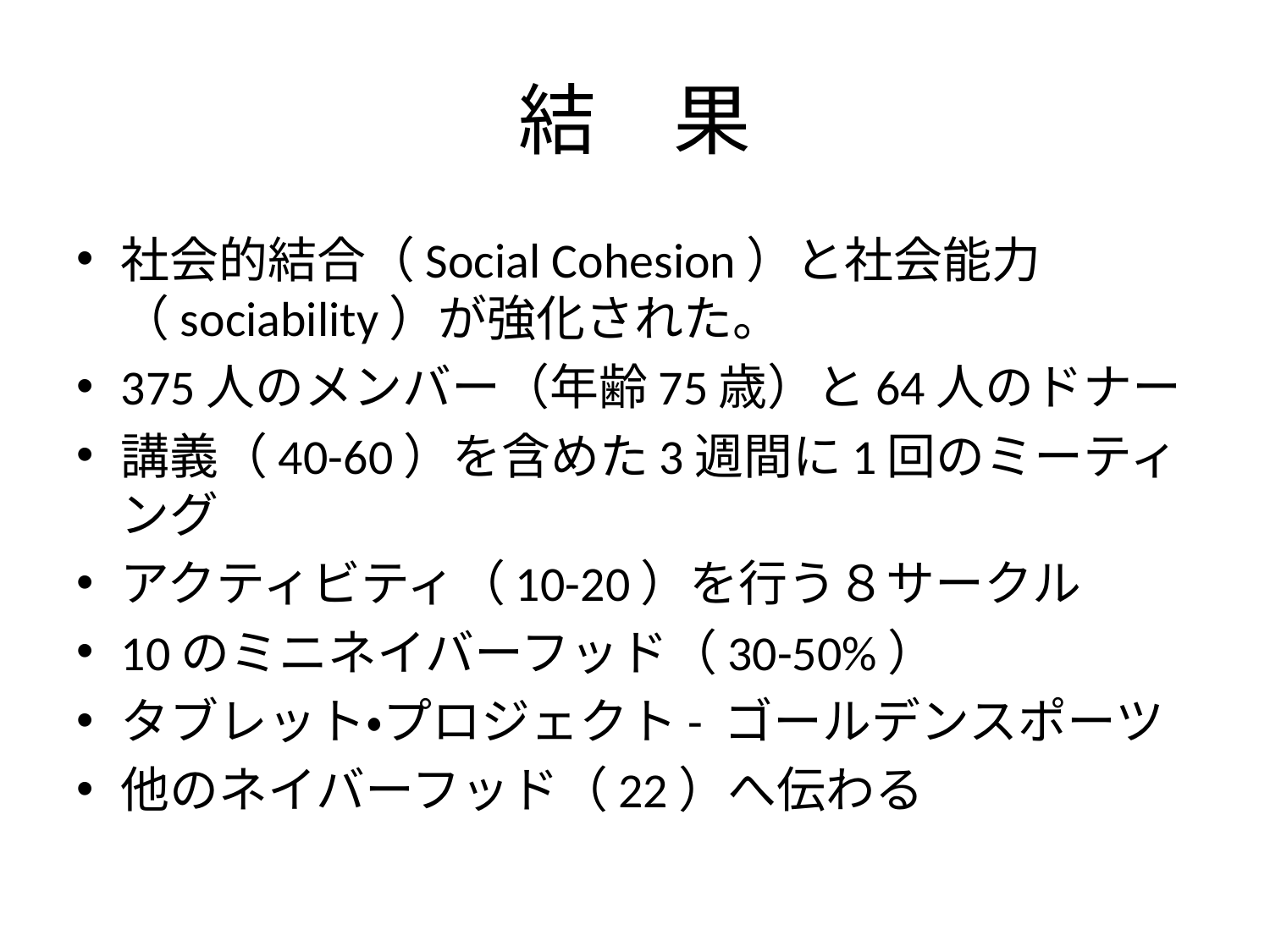

# 結　果
社会的結合（Social Cohesion）と社会能力（sociability）が強化された。
375人のメンバー（年齢75歳）と64人のドナー
講義（40-60）を含めた3週間に1回のミーティング
アクティビティ（10-20）を行う８サークル
10のミニネイバーフッド（30-50%）
タブレット・プロジェクト- ゴールデンスポーツ
他のネイバーフッド（22）へ伝わる